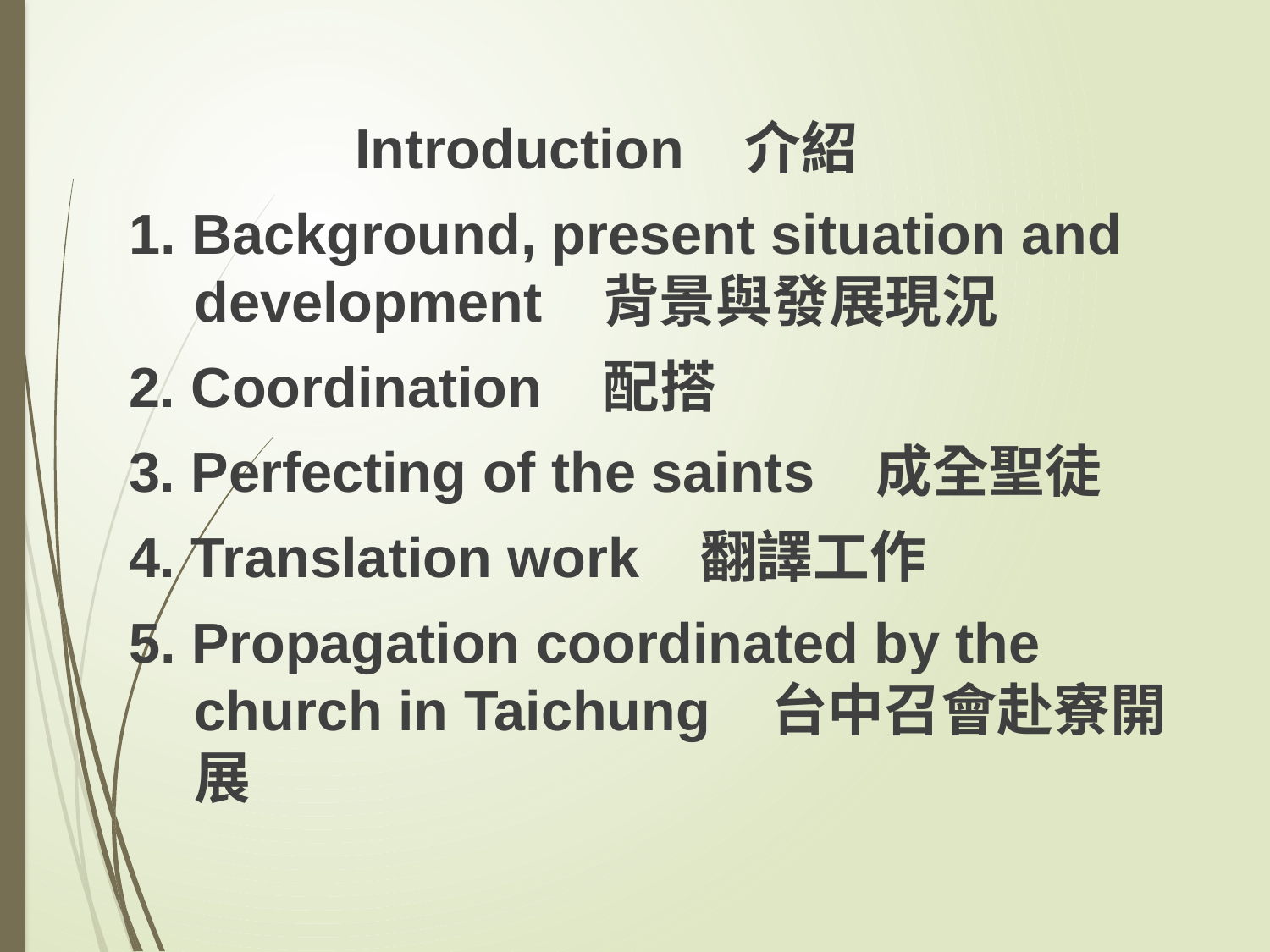

Introduction   介紹
1. Background, present situation and   development   背景與發展現況
2. Coordination   配搭
3. Perfecting of the saints   成全聖徒
4. Translation work   翻譯工作
5. Propagation coordinated by the church in Taichung   台中召會赴寮開展